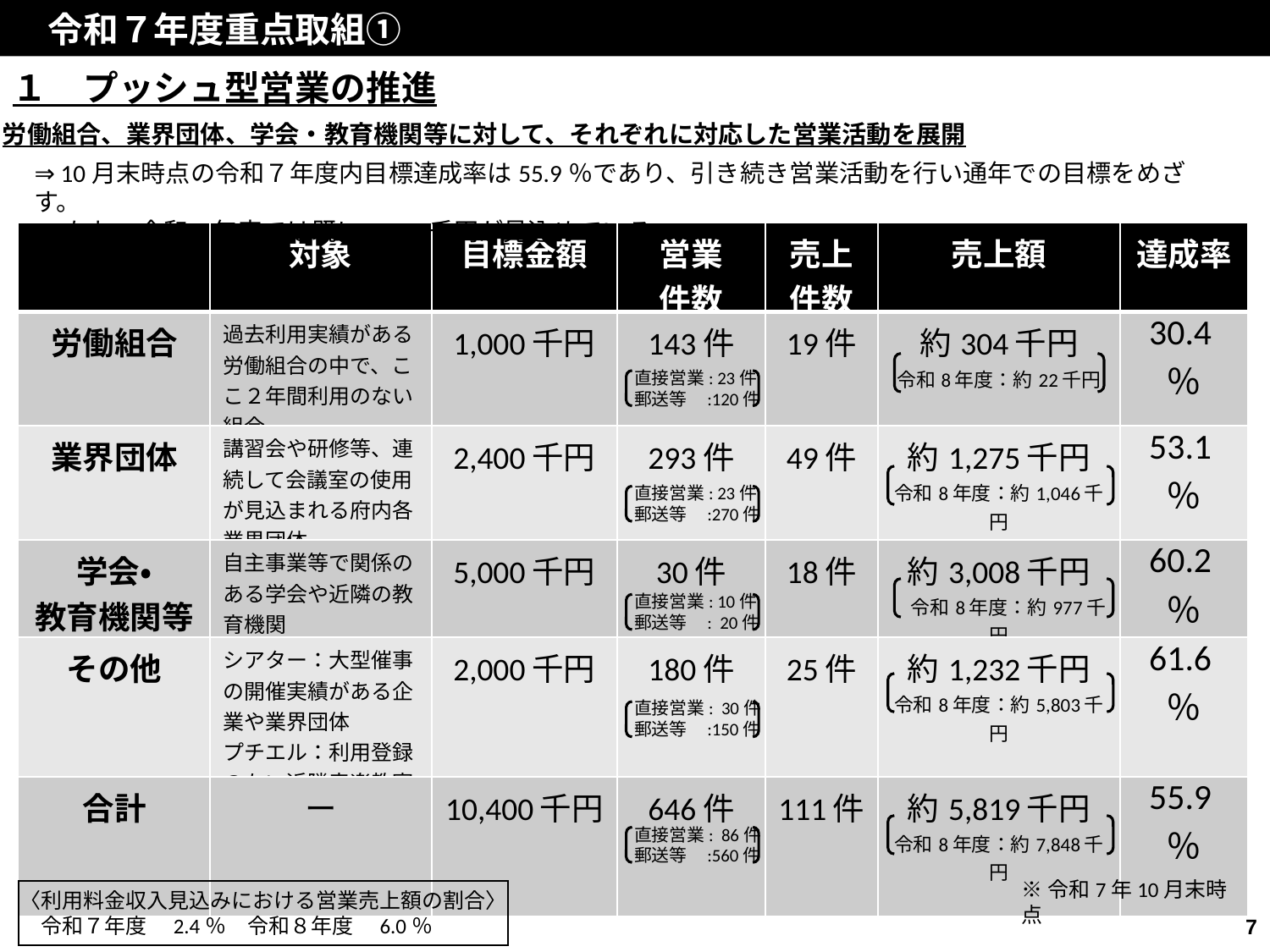

令和７年度重点取組①
１　プッシュ型営業の推進
労働組合、業界団体、学会・教育機関等に対して、それぞれに対応した営業活動を展開
⇒ 10月末時点の令和７年度内目標達成率は55.9％であり、引き続き営業活動を行い通年での目標をめざす。
　 なお、令和8年度では既に7,848千円が見込めている。
|  | 対象 | 目標金額 | 営業 件数 | 売上 件数 | 売上額 | 達成率 |
| --- | --- | --- | --- | --- | --- | --- |
| 労働組合 | 過去利用実績がある労働組合の中で、ここ２年間利用のない組合 | 1,000千円 | 143件 | 19件 | 約304千円 令和8年度：約22千円 | 30.4％ |
| 業界団体 | 講習会や研修等、連続して会議室の使用が見込まれる府内各業界団体 | 2,400千円 | 293件 | 49件 | 約1,275千円 令和8年度：約1,046千円 | 53.1％ |
| 学会・ 教育機関等 | 自主事業等で関係のある学会や近隣の教育機関 | 5,000千円 | 30件 | 18件 | 約3,008千円 令和8年度：約977千円 | 60.2％ |
| その他 | シアター：大型催事の開催実績がある企業や業界団体 プチエル：利用登録のない近隣音楽教室 | 2,000千円 | 180件 | 25件 | 約1,232千円 令和8年度：約5,803千円 | 61.6％ |
| 合計 | ー | 10,400千円 | 646件 | 111件 | 約5,819千円 令和8年度：約7,848千円 | 55.9％ |

直接営業: 23件
郵送等    :120件

直接営業: 23件
郵送等    :270件

直接営業: 10件
郵送等    :  20件

直接営業:  30件
郵送等    :150件

直接営業:  86件
郵送等    :560件

※令和7年10月末時点
〈利用料金収入見込みにおける営業売上額の割合〉
　令和７年度　2.4％　令和８年度　6.0％

7